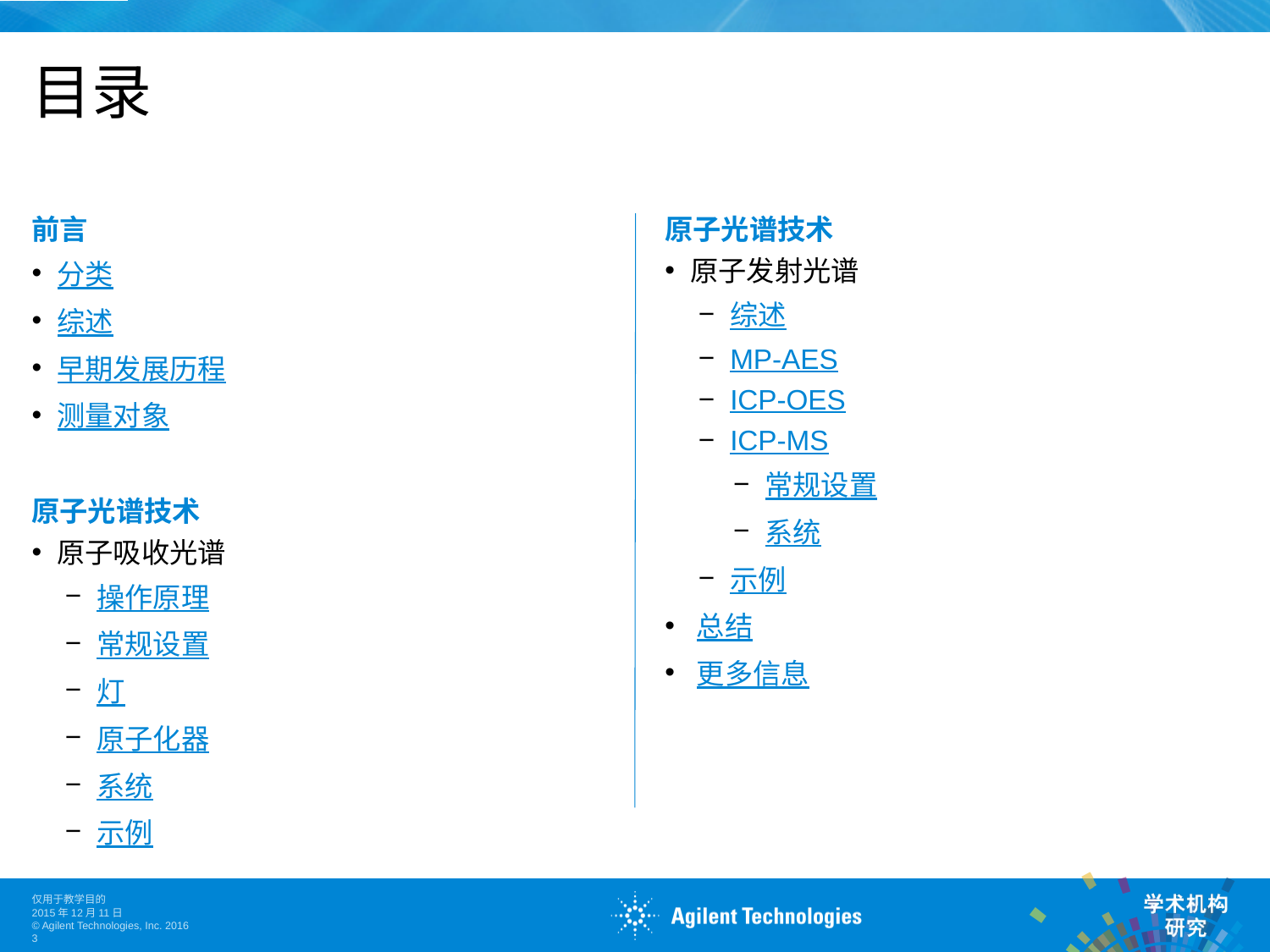

# 目录
原子光谱技术
原子发射光谱
综述
MP-AES
ICP-OES
ICP-MS
常规设置
系统
示例
总结
更多信息

前言
分类
综述
早期发展历程
测量对象

原子光谱技术
原子吸收光谱
操作原理
常规设置
灯
原子化器
系统
示例